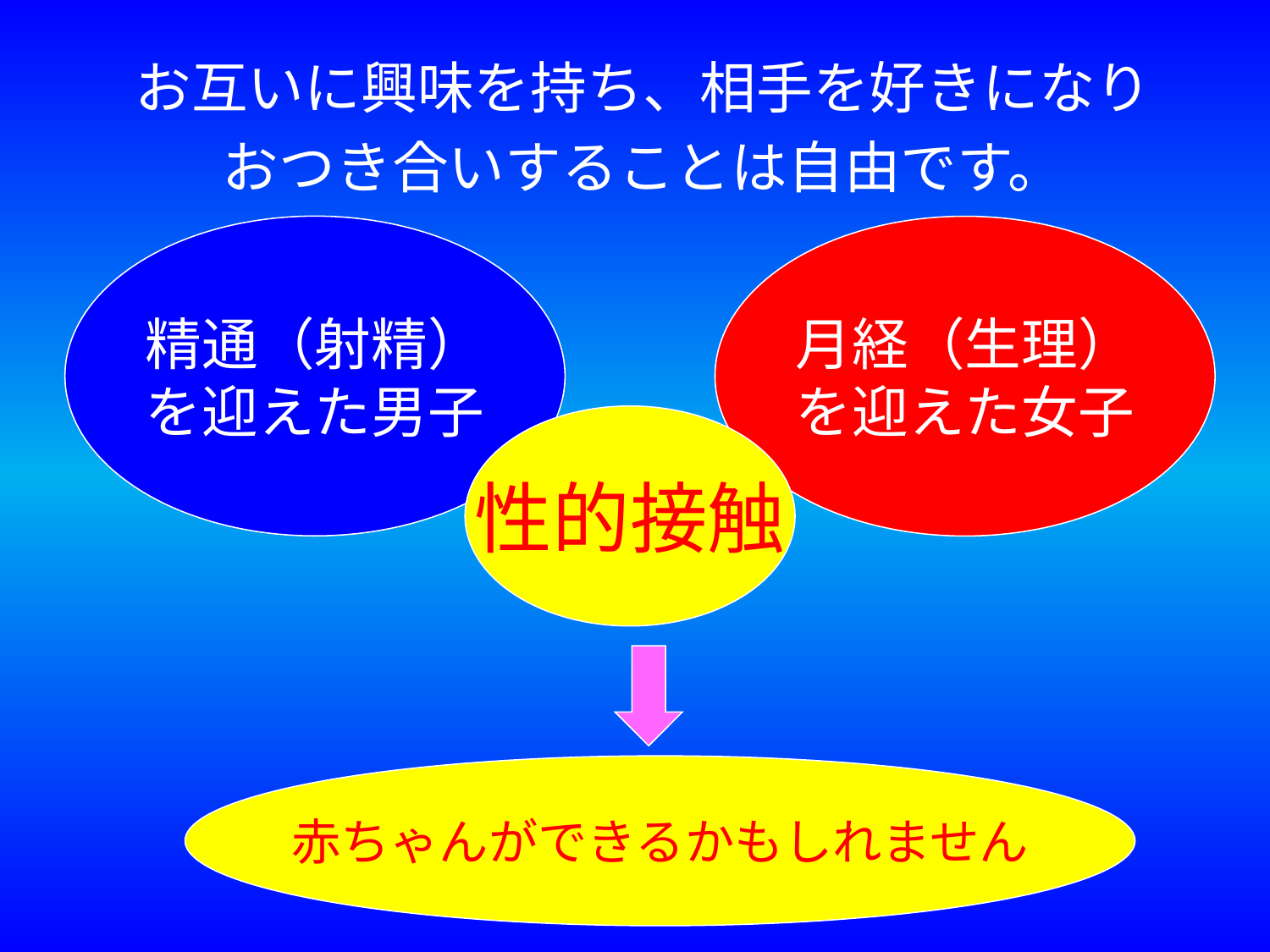

お互いに興味を持ち、相手を好きになり
おつき合いすることは自由です。
精通（射精）
を迎えた男子
月経（生理）
を迎えた女子
性的接触

赤ちゃんができるかもしれません